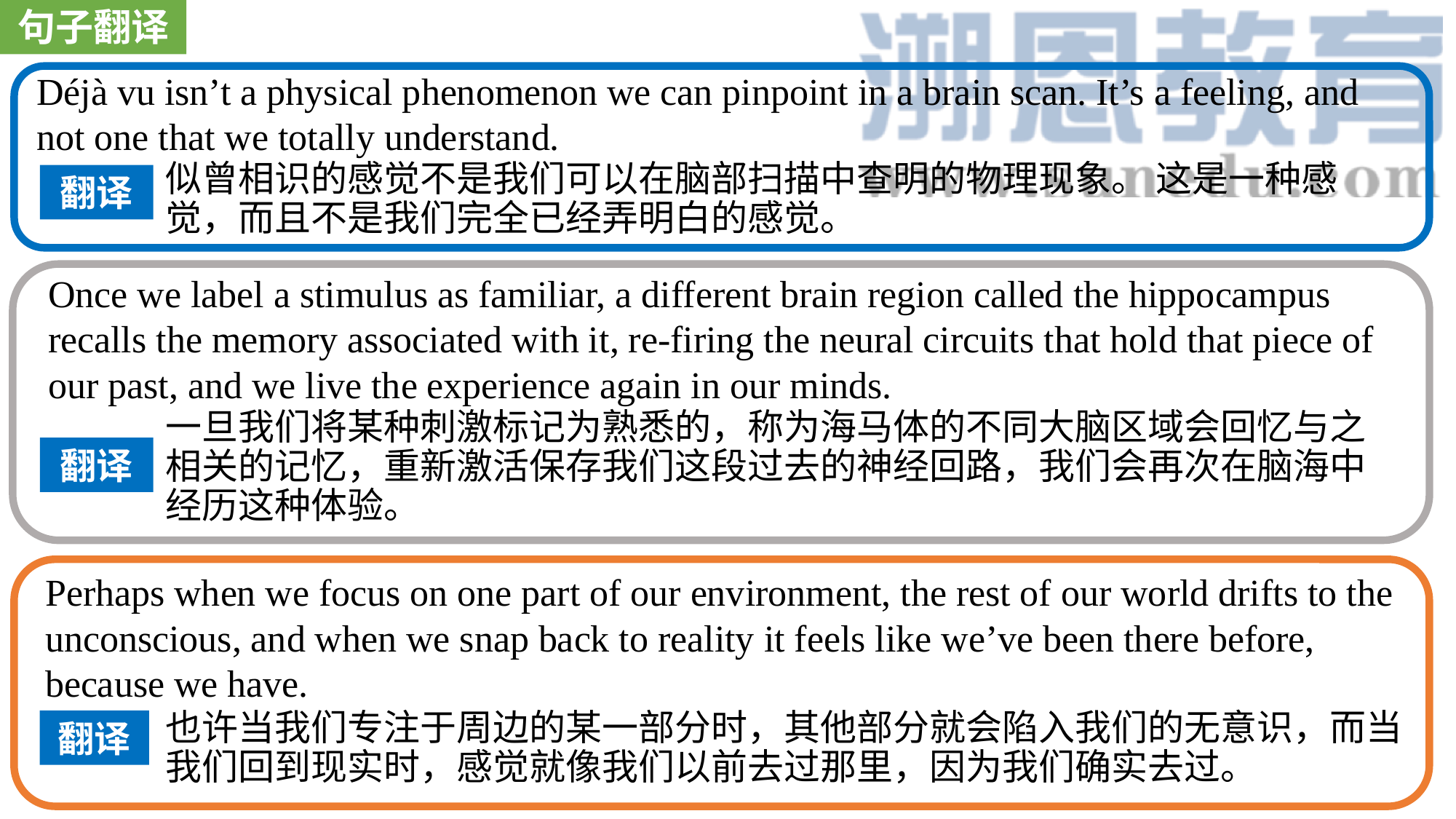

句子翻译
Déjà vu isn’t a physical phenomenon we can pinpoint in a brain scan. It’s a feeling, and not one that we totally understand.

似曾相识的感觉不是我们可以在脑部扫描中查明的物理现象。 这是一种感觉，而且不是我们完全已经弄明白的感觉。
翻译

Once we label a stimulus as familiar, a different brain region called the hippocampus recalls the memory associated with it, re-firing the neural circuits that hold that piece of our past, and we live the experience again in our minds.
一旦我们将某种刺激标记为熟悉的，称为海马体的不同大脑区域会回忆与之相关的记忆，重新激活保存我们这段过去的神经回路，我们会再次在脑海中经历这种体验。
翻译

Perhaps when we focus on one part of our environment, the rest of our world drifts to the unconscious, and when we snap back to reality it feels like we’ve been there before, because we have.
也许当我们专注于周边的某一部分时，其他部分就会陷入我们的无意识，而当我们回到现实时，感觉就像我们以前去过那里，因为我们确实去过。
翻译